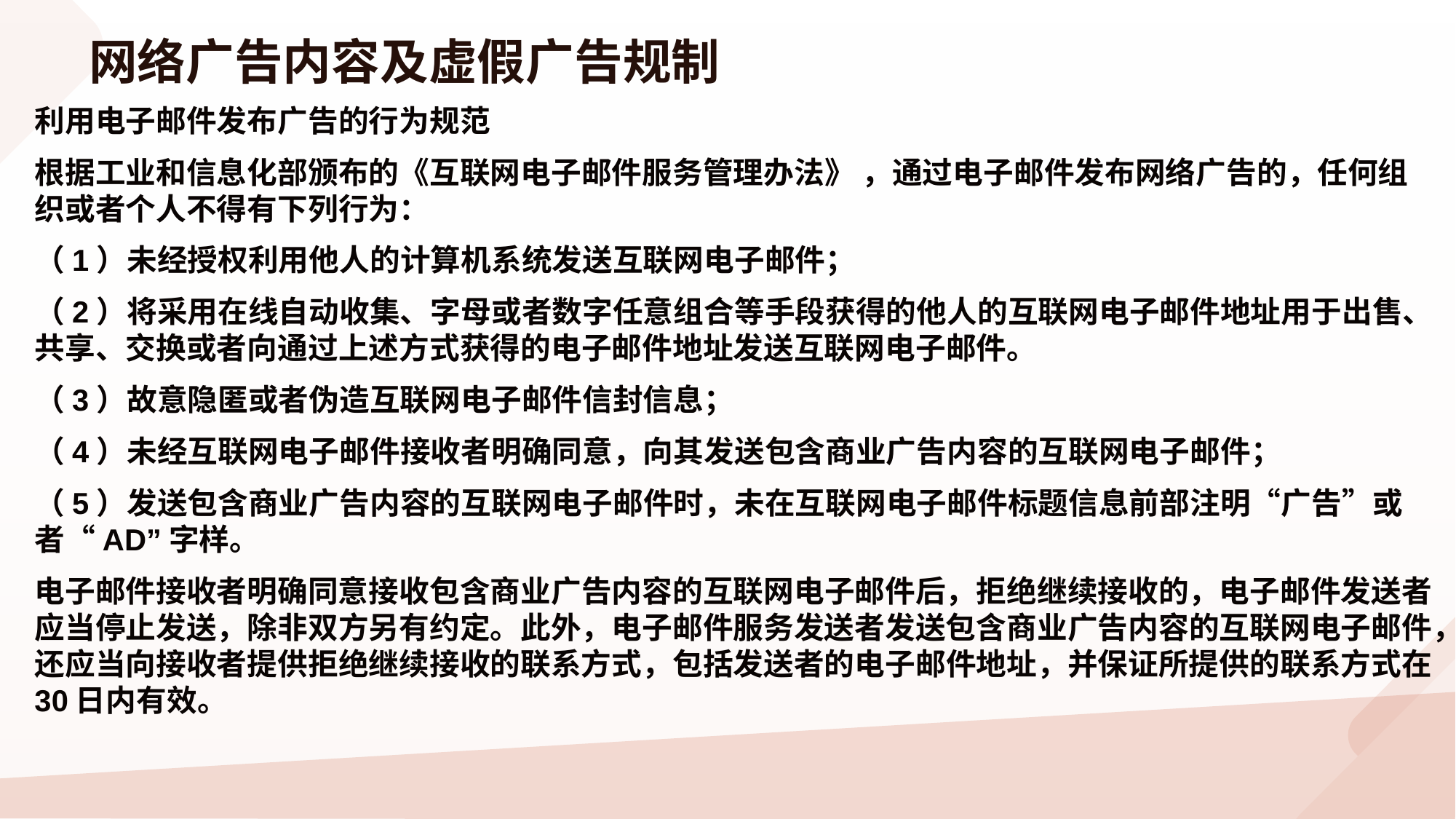

# 网络广告内容及虚假广告规制
利用电子邮件发布广告的行为规范
根据工业和信息化部颁布的《互联网电子邮件服务管理办法》 ，通过电子邮件发布网络广告的，任何组织或者个人不得有下列行为：
（1）未经授权利用他人的计算机系统发送互联网电子邮件；
（2）将采用在线自动收集、字母或者数字任意组合等手段获得的他人的互联网电子邮件地址用于出售、共享、交换或者向通过上述方式获得的电子邮件地址发送互联网电子邮件。
（3）故意隐匿或者伪造互联网电子邮件信封信息；
（4）未经互联网电子邮件接收者明确同意，向其发送包含商业广告内容的互联网电子邮件；
（5）发送包含商业广告内容的互联网电子邮件时，未在互联网电子邮件标题信息前部注明“广告”或者“AD”字样。
电子邮件接收者明确同意接收包含商业广告内容的互联网电子邮件后，拒绝继续接收的，电子邮件发送者应当停止发送，除非双方另有约定。此外，电子邮件服务发送者发送包含商业广告内容的互联网电子邮件，还应当向接收者提供拒绝继续接收的联系方式，包括发送者的电子邮件地址，并保证所提供的联系方式在30日内有效。